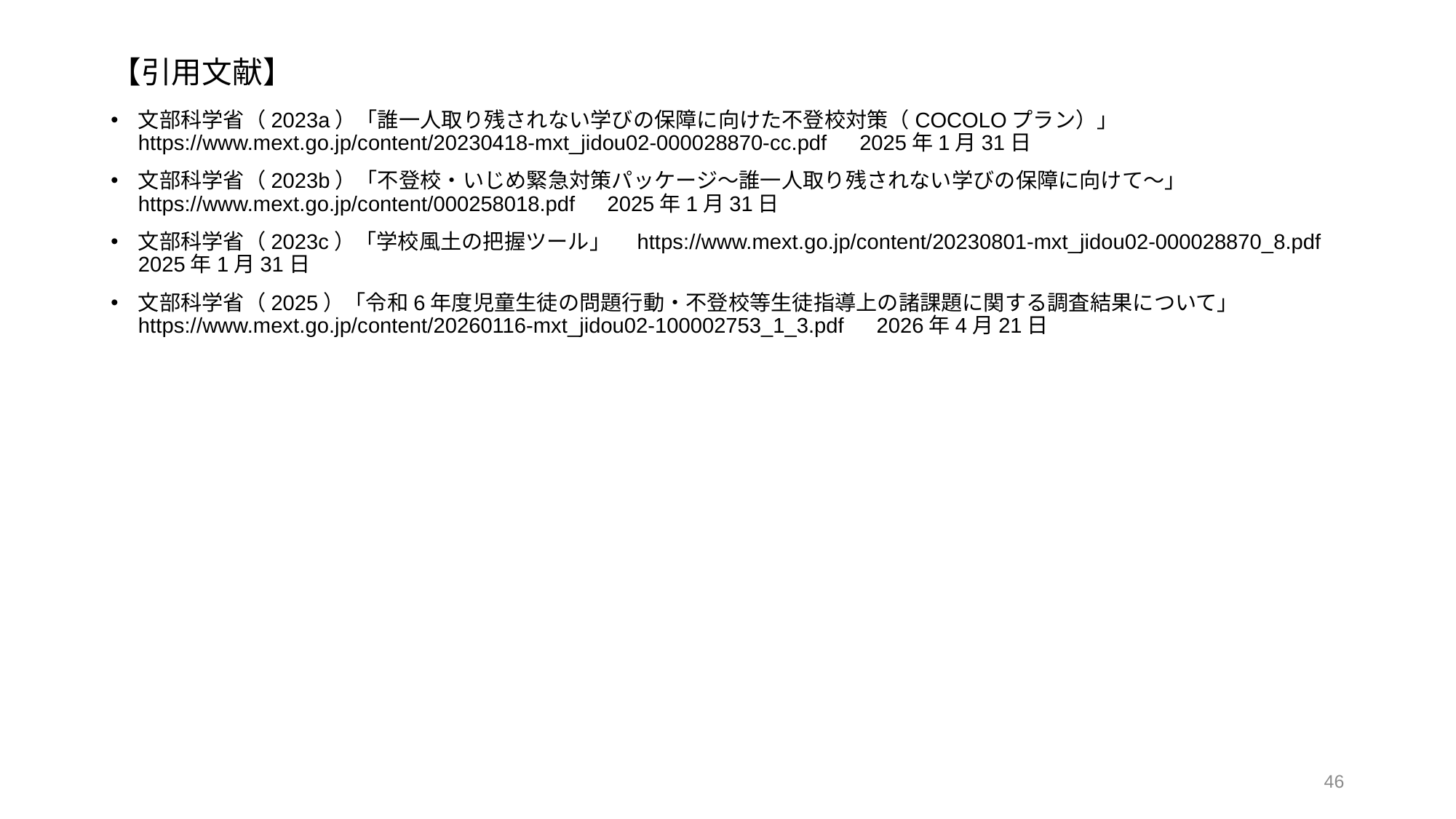

# 【引用文献】
文部科学省（2023a）「誰一人取り残されない学びの保障に向けた不登校対策（COCOLOプラン）」　https://www.mext.go.jp/content/20230418-mxt_jidou02-000028870-cc.pdf　2025年1月31日
文部科学省（2023b）「不登校・いじめ緊急対策パッケージ～誰一人取り残されない学びの保障に向けて～」　https://www.mext.go.jp/content/000258018.pdf　2025年1月31日
文部科学省（2023c）「学校風土の把握ツール」　https://www.mext.go.jp/content/20230801-mxt_jidou02-000028870_8.pdf　2025年1月31日
文部科学省（2025）「令和6年度児童生徒の問題行動・不登校等生徒指導上の諸課題に関する調査結果について」　https://www.mext.go.jp/content/20260116-mxt_jidou02-100002753_1_3.pdf　2026年4月21日
46